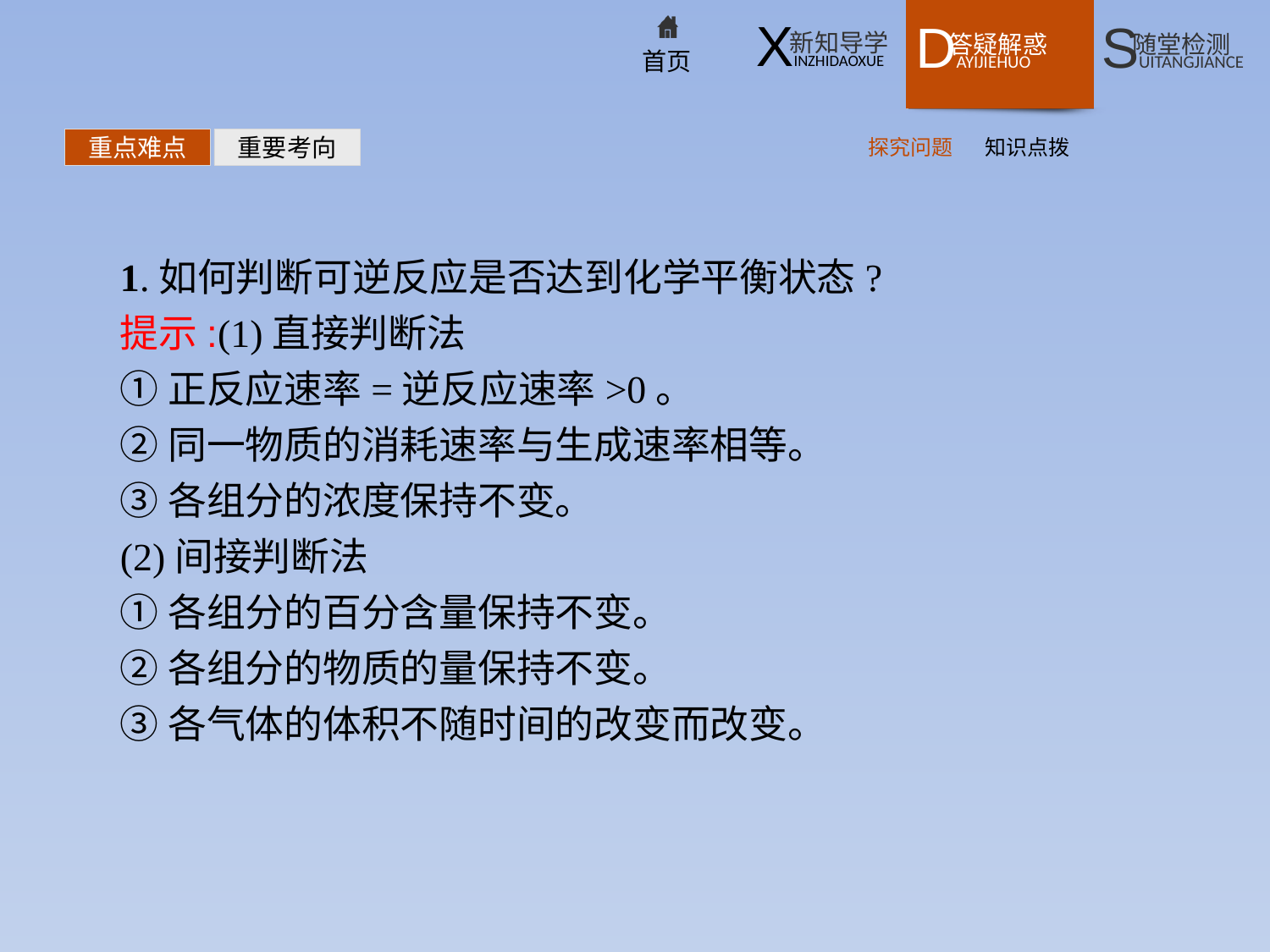

探究问题
知识点拨
重点难点
重要考向
1.如何判断可逆反应是否达到化学平衡状态?
提示:(1)直接判断法
①正反应速率=逆反应速率>0。
②同一物质的消耗速率与生成速率相等。
③各组分的浓度保持不变。
(2)间接判断法
①各组分的百分含量保持不变。
②各组分的物质的量保持不变。
③各气体的体积不随时间的改变而改变。